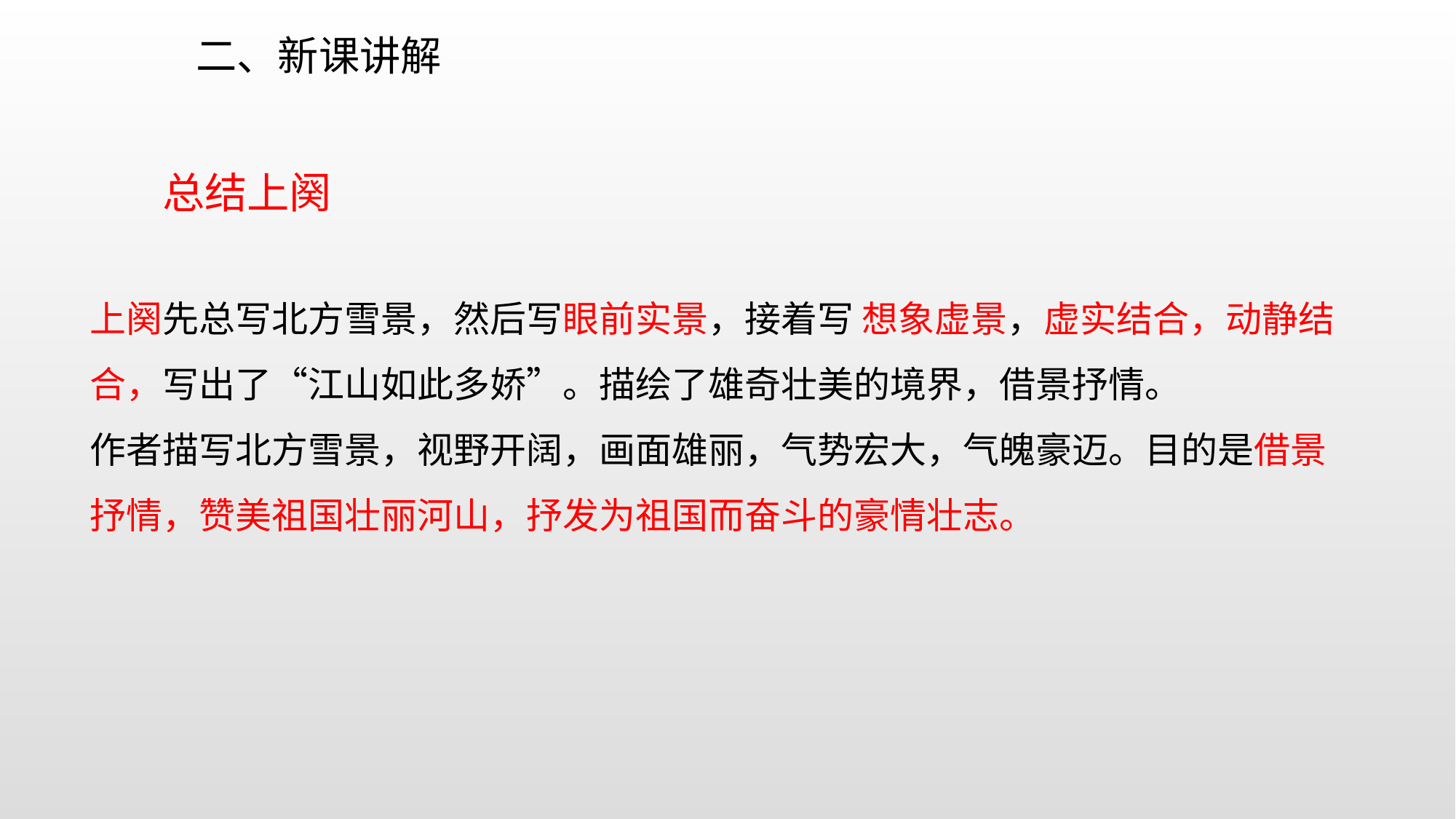

二、新课讲解

总结上阕
上阕先总写北方雪景，然后写眼前实景，接着写 想象虚景，虚实结合，动静结合，写出了“江山如此多娇”。描绘了雄奇壮美的境界，借景抒情。
作者描写北方雪景，视野开阔，画面雄丽，气势宏大，气魄豪迈。目的是借景抒情，赞美祖国壮丽河山，抒发为祖国而奋斗的豪情壮志。